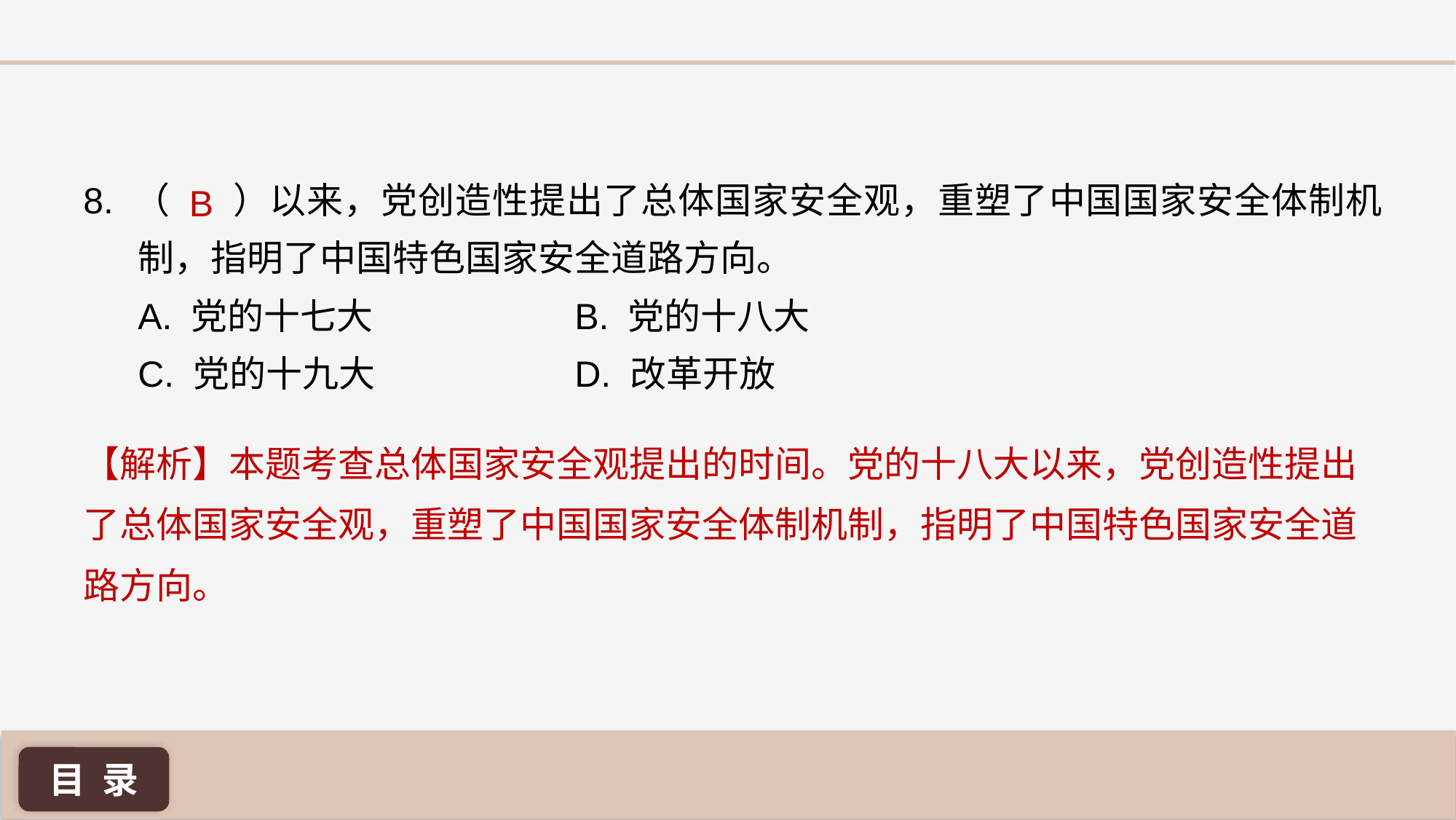

B
8. （       ）以来，党创造性提出了总体国家安全观，重塑了中国国家安全体制机制，指明了中国特色国家安全道路方向。
A. 党的十七大 		B. 党的十八大
C. 党的十九大 		D. 改革开放
【解析】本题考查总体国家安全观提出的时间。党的十八大以来，党创造性提出了总体国家安全观，重塑了中国国家安全体制机制，指明了中国特色国家安全道路方向。